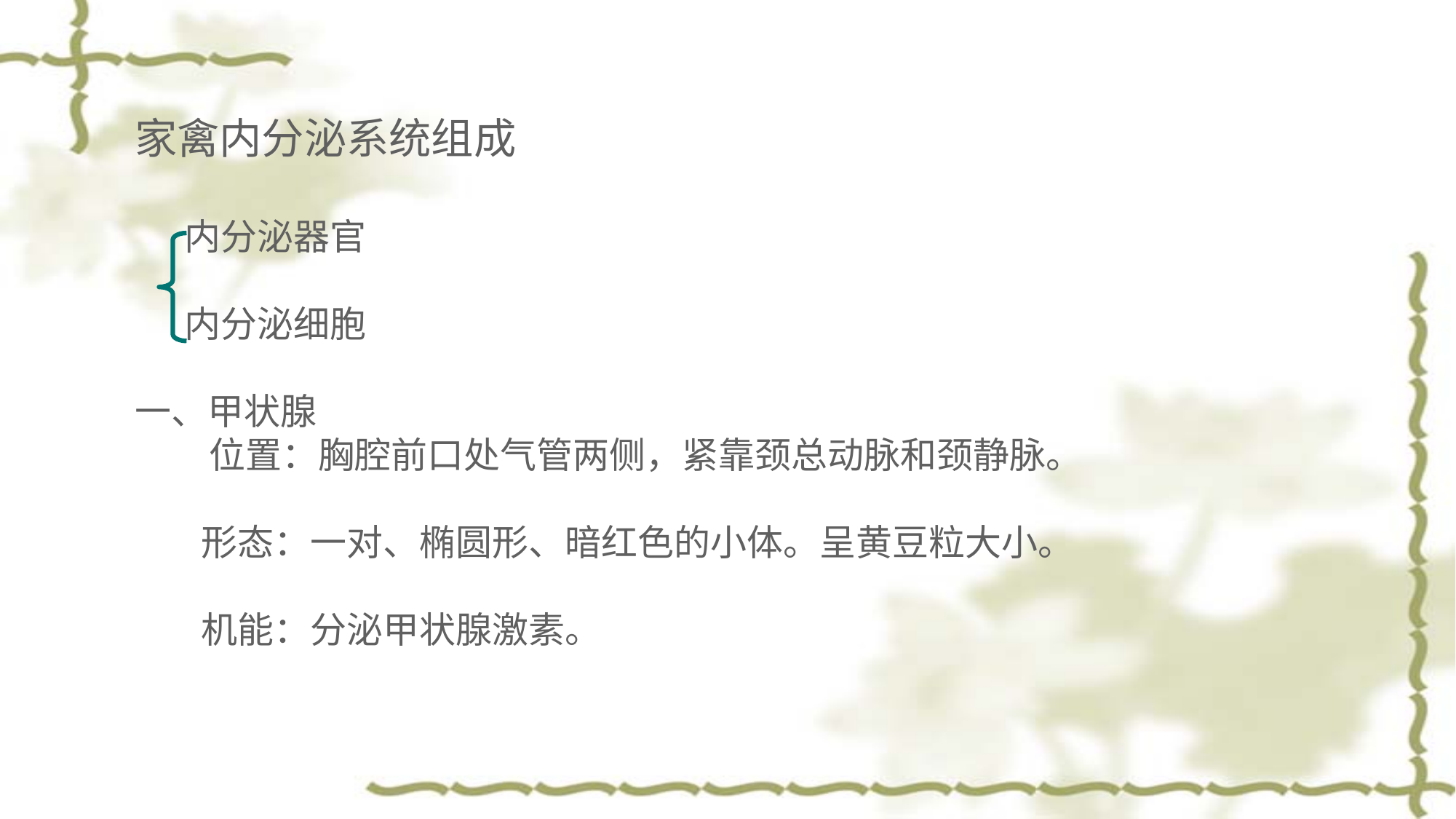

家禽内分泌系统组成

     内分泌器官

     内分泌细胞

一、甲状腺
        位置：胸腔前口处气管两侧，紧靠颈总动脉和颈静脉。

       形态：一对、椭圆形、暗红色的小体。呈黄豆粒大小。

       机能：分泌甲状腺激素。